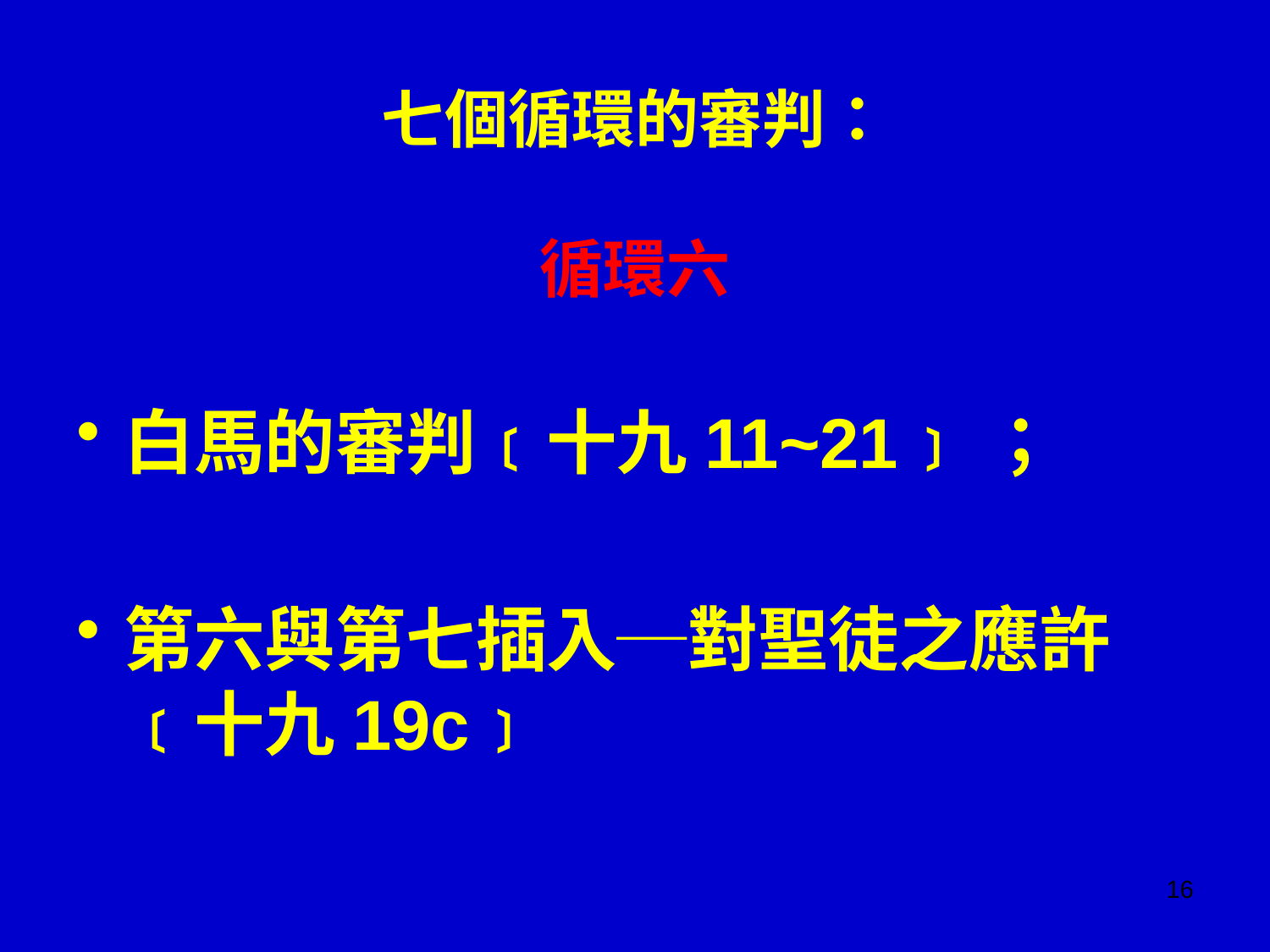

# 七個循環的審判：
循環六

白馬的審判﹝十九11~21﹞；

第六與第七插入─對聖徒之應許﹝十九19c﹞
16